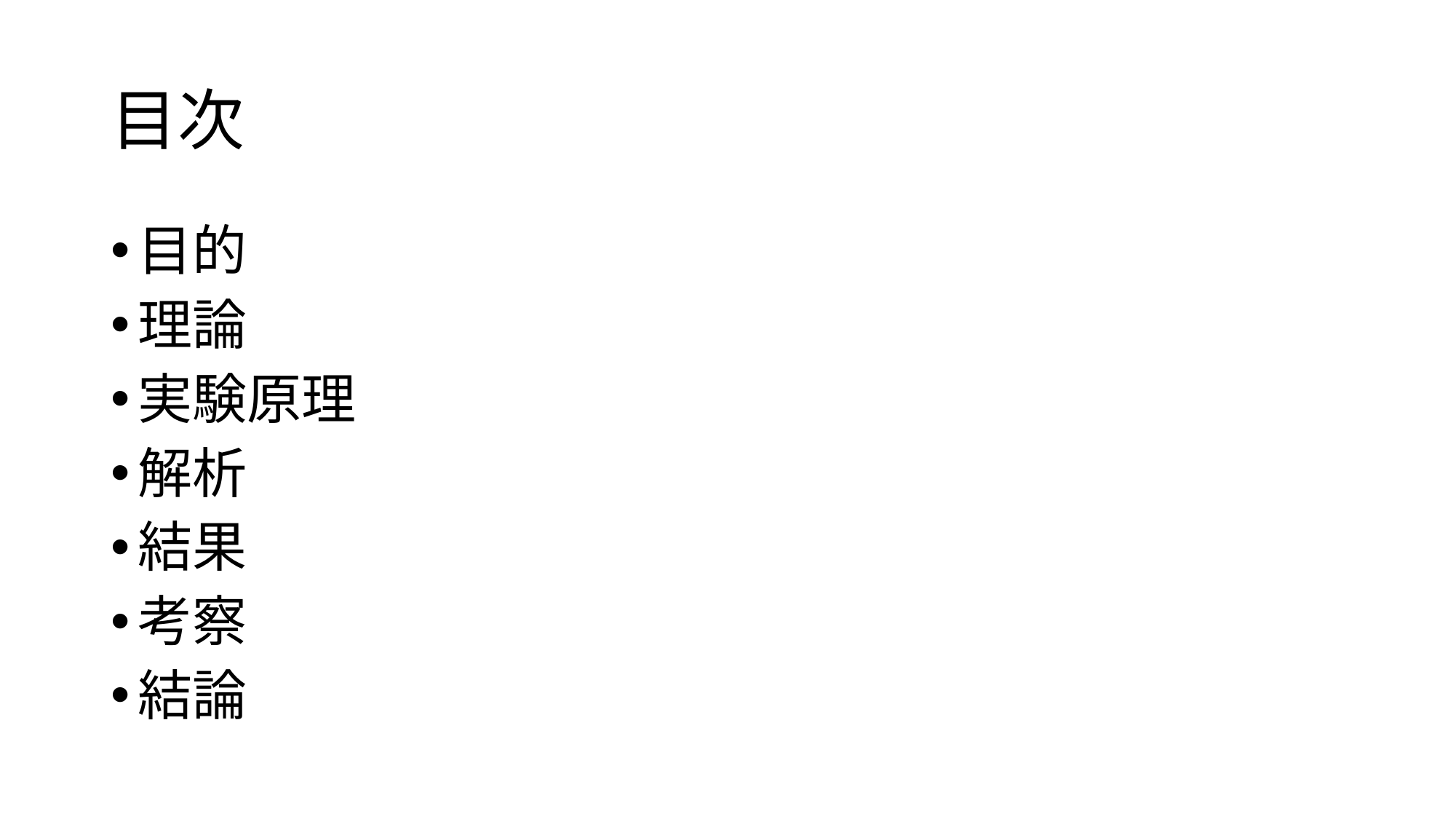

# 目次
目的
理論
実験原理
解析
結果
考察
結論